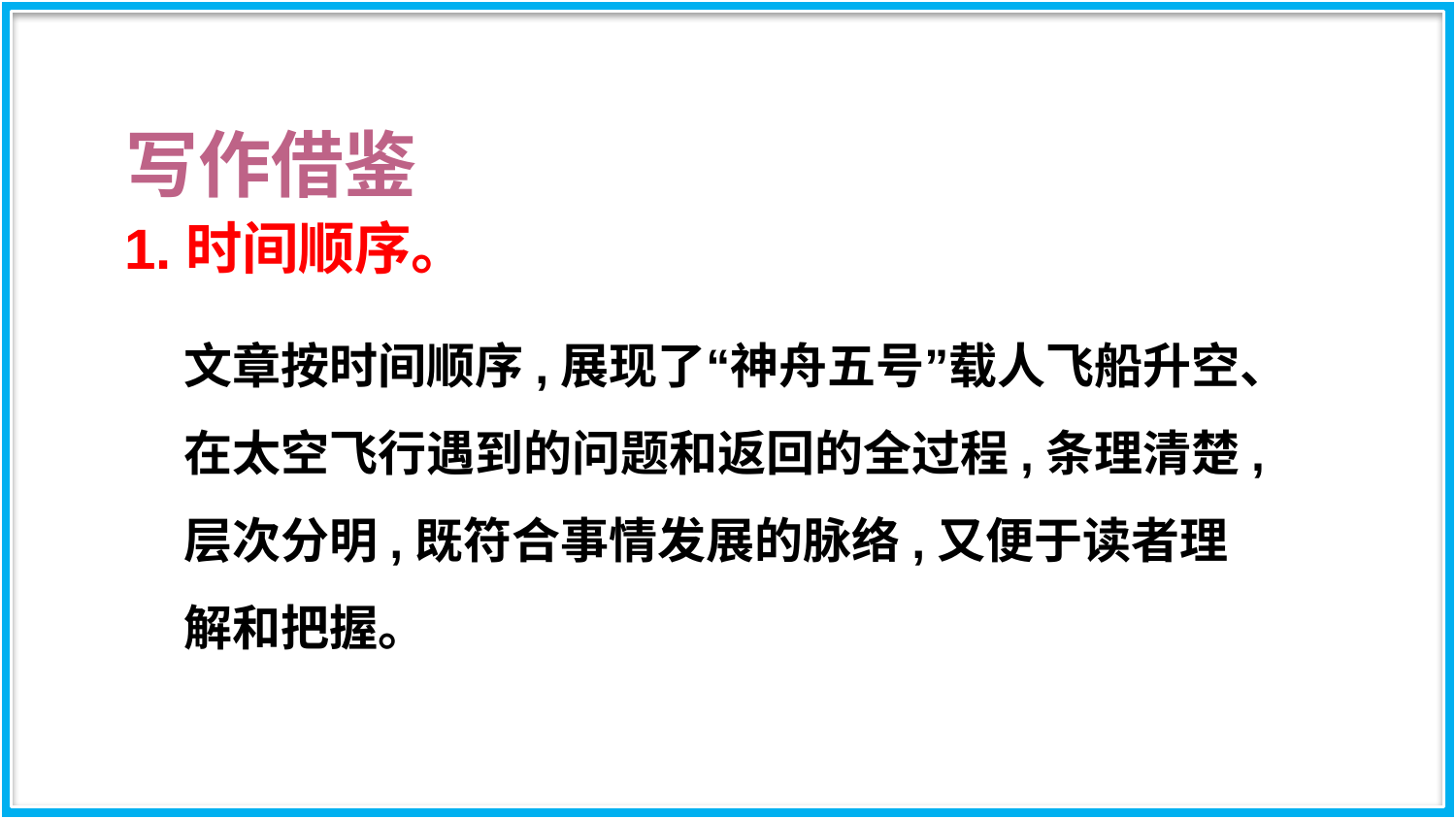

写作借鉴
1.时间顺序。
文章按时间顺序,展现了“神舟五号”载人飞船升空、在太空飞行遇到的问题和返回的全过程,条理清楚,层次分明,既符合事情发展的脉络,又便于读者理解和把握。